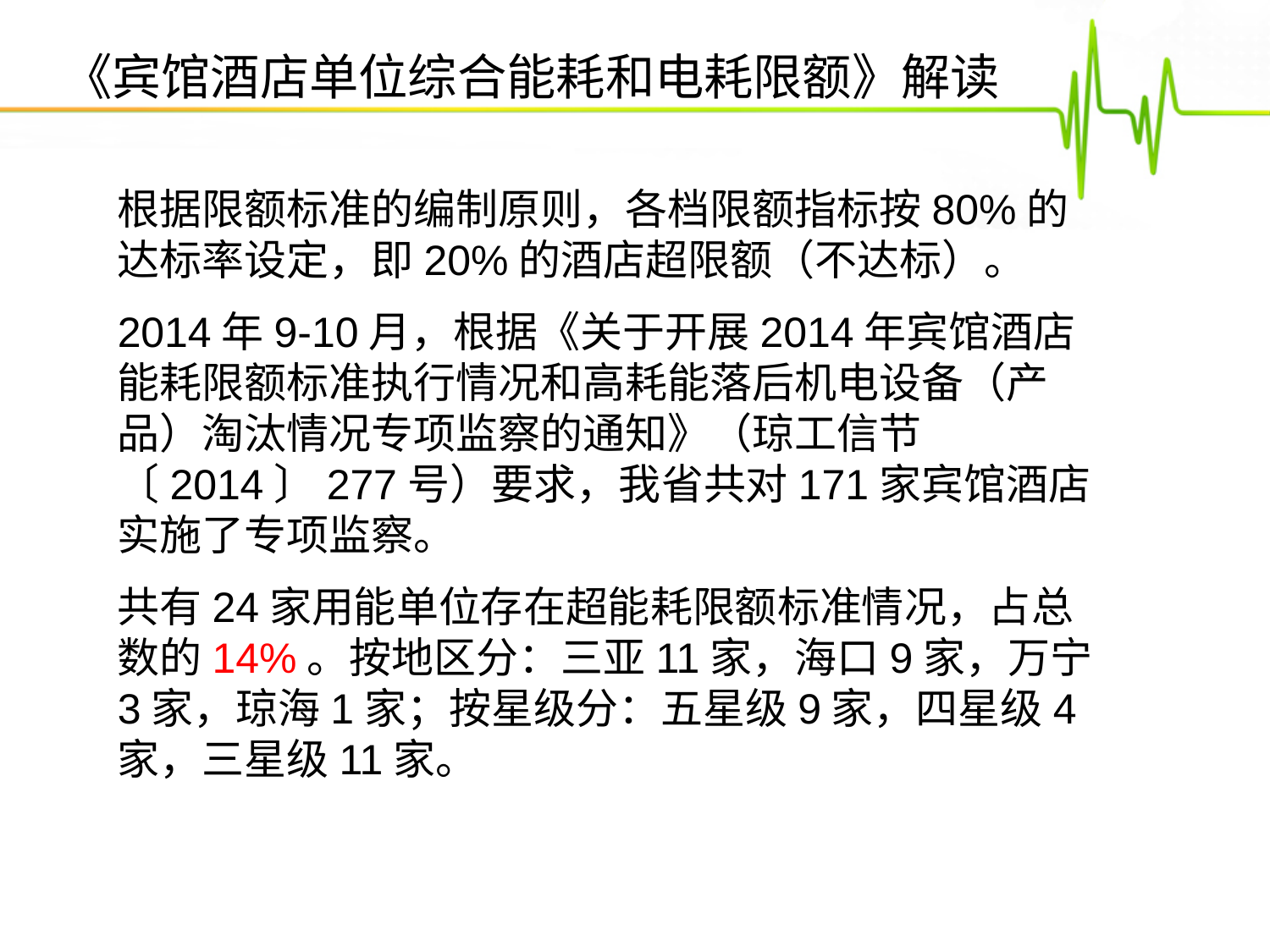

《宾馆酒店单位综合能耗和电耗限额》解读
根据限额标准的编制原则，各档限额指标按80%的达标率设定，即20%的酒店超限额（不达标）。
2014年9-10月，根据《关于开展2014年宾馆酒店能耗限额标准执行情况和高耗能落后机电设备（产品）淘汰情况专项监察的通知》（琼工信节〔2014〕277号）要求，我省共对171家宾馆酒店实施了专项监察。
共有24家用能单位存在超能耗限额标准情况，占总数的14%。按地区分：三亚11家，海口9家，万宁3家，琼海1家；按星级分：五星级9家，四星级4家，三星级11家。
点击添加文本
点击添加文本
点击添加文本
点击添加文本